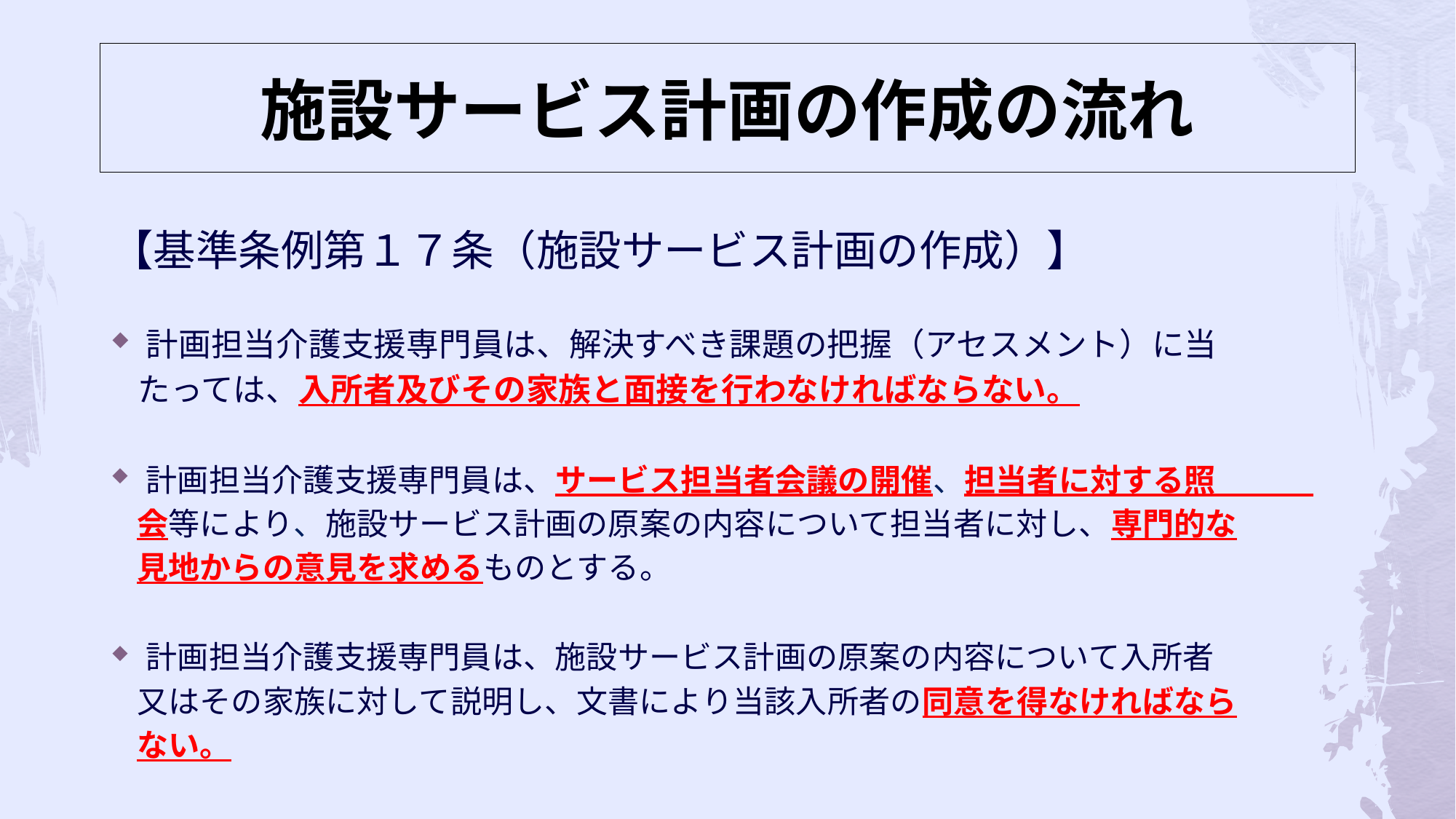

# 施設サービス計画の作成の流れ
【基準条例第１７条（施設サービス計画の作成）】

計画担当介護支援専門員は、解決すべき課題の把握（アセスメント）に当
   たっては、入所者及びその家族と面接を行わなければならない。

計画担当介護支援専門員は、サービス担当者会議の開催、担当者に対する照
   会等により、施設サービス計画の原案の内容について担当者に対し、専門的な
   見地からの意見を求めるものとする。

計画担当介護支援専門員は、施設サービス計画の原案の内容について入所者
   又はその家族に対して説明し、文書により当該入所者の同意を得なければなら
   ない。